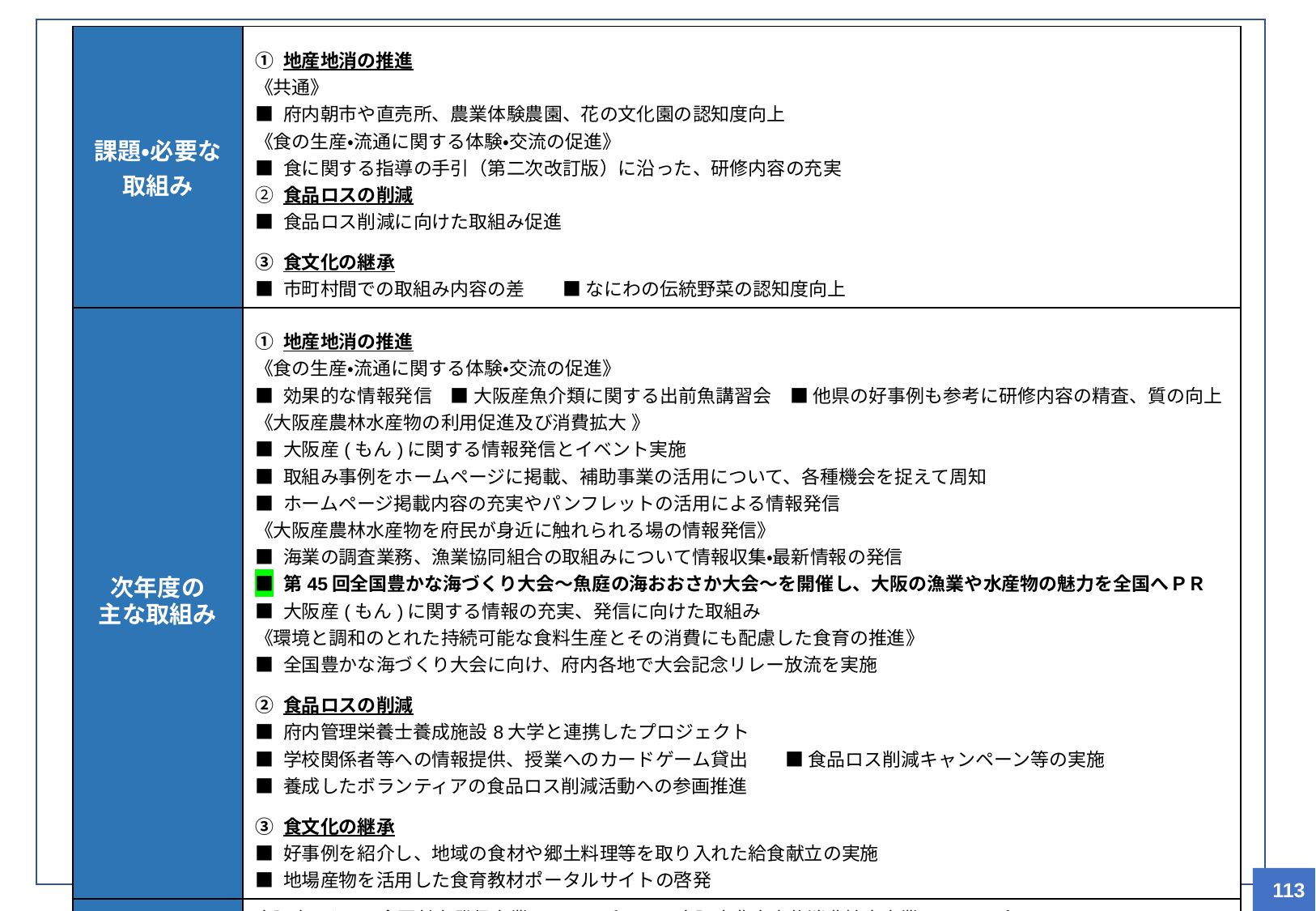

現状･課題
▽府民が身近に生産から消費まで体験できる機会づくりを進めることが必要です。
▽大阪産（もん）を実際に手にし、購入できる販売店や料理店等を増やし、地産地消、消費拡大を図ることが必要です。
▽府民一人ひとりが食への感謝の気持ちを深めるとともに、食品ロスの現状や削減の必要性についても認識を深め、食品ロスの削減に主体的に取り組むことが必要です。
▽伝統的な食文化に関する府民の関心と理解を深め、次世代に伝えていく取組みが必要です。
| 課題・必要な取組み | ① 地産地消の推進 《共通》 ■ 府内朝市や直売所、農業体験農園、花の文化園の認知度向上 《食の生産・流通に関する体験・交流の促進》 ■ 食に関する指導の手引（第二次改訂版）に沿った、研修内容の充実 ② 食品ロスの削減 ■ 食品ロス削減に向けた取組み促進 ③ 食文化の継承 ■ 市町村間での取組み内容の差　　■ なにわの伝統野菜の認知度向上 |
| --- | --- |
| 次年度の 主な取組み | ① 地産地消の推進 《食の生産・流通に関する体験・交流の促進》 ■ 効果的な情報発信　■ 大阪産魚介類に関する出前魚講習会　■ 他県の好事例も参考に研修内容の精査、質の向上 《大阪産農林水産物の利用促進及び消費拡大 》 ■ 大阪産(もん)に関する情報発信とイベント実施 ■ 取組み事例をホームページに掲載、補助事業の活用について、各種機会を捉えて周知 ■ ホームページ掲載内容の充実やパンフレットの活用による情報発信 《大阪産農林水産物を府民が身近に触れられる場の情報発信》 ■ 海業の調査業務、漁業協同組合の取組みについて情報収集・最新情報の発信 ■ 第45回全国豊かな海づくり大会～魚庭の海おおさか大会～を開催し、大阪の漁業や水産物の魅力を全国へＰＲ ■ 大阪産(もん)に関する情報の充実、発信に向けた取組み 《環境と調和のとれた持続可能な食料生産とその消費にも配慮した食育の推進》 ■ 全国豊かな海づくり大会に向け、府内各地で大会記念リレー放流を実施 ② 食品ロスの削減 ■ 府内管理栄養士養成施設8大学と連携したプロジェクト ■ 学校関係者等への情報提供、授業へのカードゲーム貸出　　■ 食品ロス削減キャンペーン等の実施　 ■ 養成したボランティアの食品ロス削減活動への参画推進 ③ 食文化の継承 ■ 好事例を紹介し、地域の食材や郷土料理等を取り入れた給食献立の実施 ■ 地場産物を活用した食育教材ポータルサイトの啓発 |
| 令和8年度 予算 （主要事業) | 大阪産(もん)全国魅力発信事業　3,528千円　　大阪府農水産物消費拡大事業　1,899千円 海業取組促進事業　1,500千円　全国豊かな海づくり大会推進事業費　596,086千円【新規】 資源管理計画推進費　860千円 消費者行動促進支援事業　1,500千円 食品ロス削減連携活動推進事業 3084千円【新規】 健康・栄養対策費（経常）　6,236千円（栄養士法等関係事業・食生活改善地域推進事業） |
113